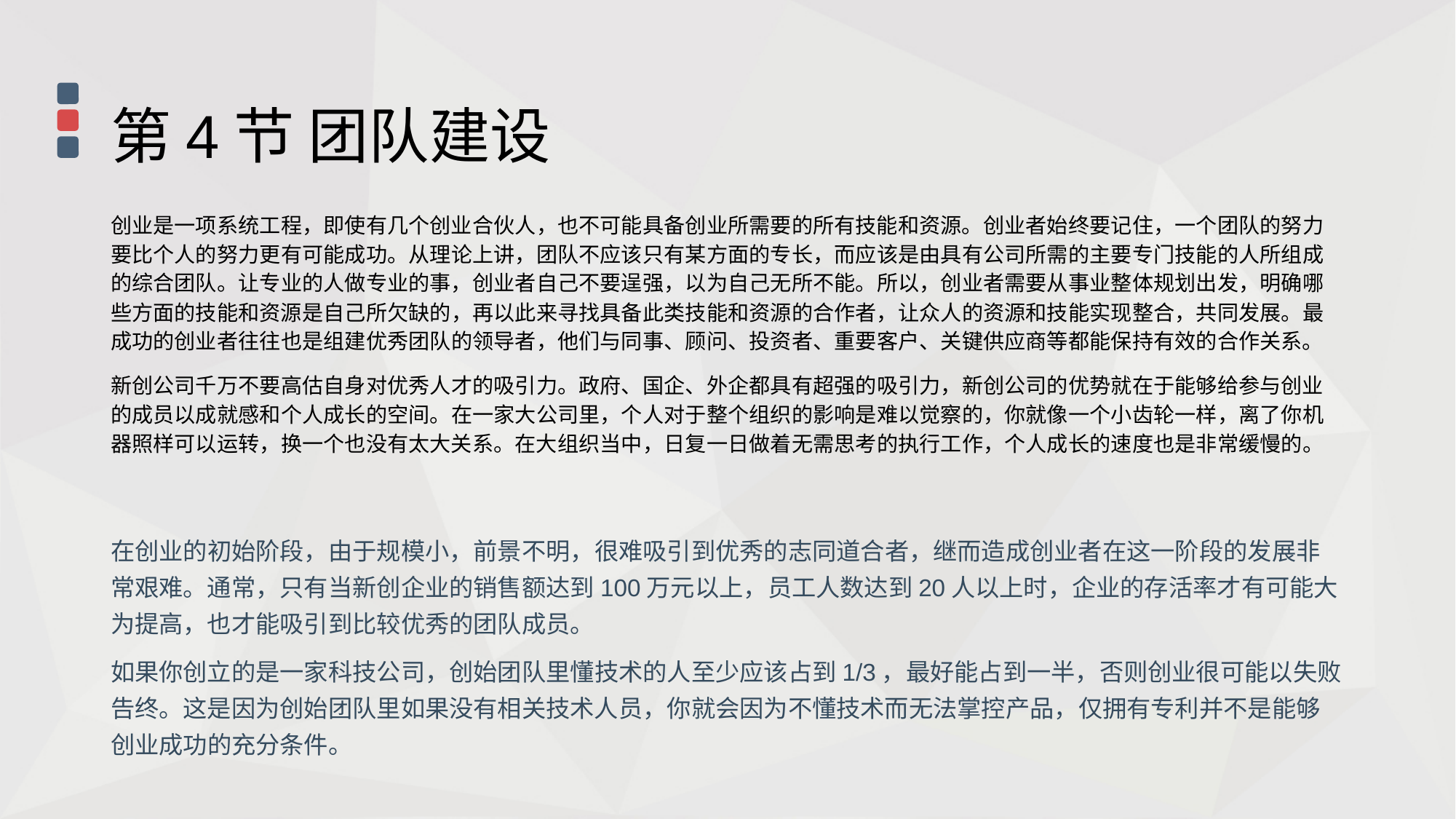

第4节 团队建设
创业是一项系统工程，即使有几个创业合伙人，也不可能具备创业所需要的所有技能和资源。创业者始终要记住，一个团队的努力要比个人的努力更有可能成功。从理论上讲，团队不应该只有某方面的专长，而应该是由具有公司所需的主要专门技能的人所组成的综合团队。让专业的人做专业的事，创业者自己不要逞强，以为自己无所不能。所以，创业者需要从事业整体规划出发，明确哪些方面的技能和资源是自己所欠缺的，再以此来寻找具备此类技能和资源的合作者，让众人的资源和技能实现整合，共同发展。最成功的创业者往往也是组建优秀团队的领导者，他们与同事、顾问、投资者、重要客户、关键供应商等都能保持有效的合作关系。
新创公司千万不要高估自身对优秀人才的吸引力。政府、国企、外企都具有超强的吸引力，新创公司的优势就在于能够给参与创业的成员以成就感和个人成长的空间。在一家大公司里，个人对于整个组织的影响是难以觉察的，你就像一个小齿轮一样，离了你机器照样可以运转，换一个也没有太大关系。在大组织当中，日复一日做着无需思考的执行工作，个人成长的速度也是非常缓慢的。

在创业的初始阶段，由于规模小，前景不明，很难吸引到优秀的志同道合者，继而造成创业者在这一阶段的发展非常艰难。通常，只有当新创企业的销售额达到100万元以上，员工人数达到20人以上时，企业的存活率才有可能大为提高，也才能吸引到比较优秀的团队成员。
如果你创立的是一家科技公司，创始团队里懂技术的人至少应该占到1/3，最好能占到一半，否则创业很可能以失败告终。这是因为创始团队里如果没有相关技术人员，你就会因为不懂技术而无法掌控产品，仅拥有专利并不是能够创业成功的充分条件。